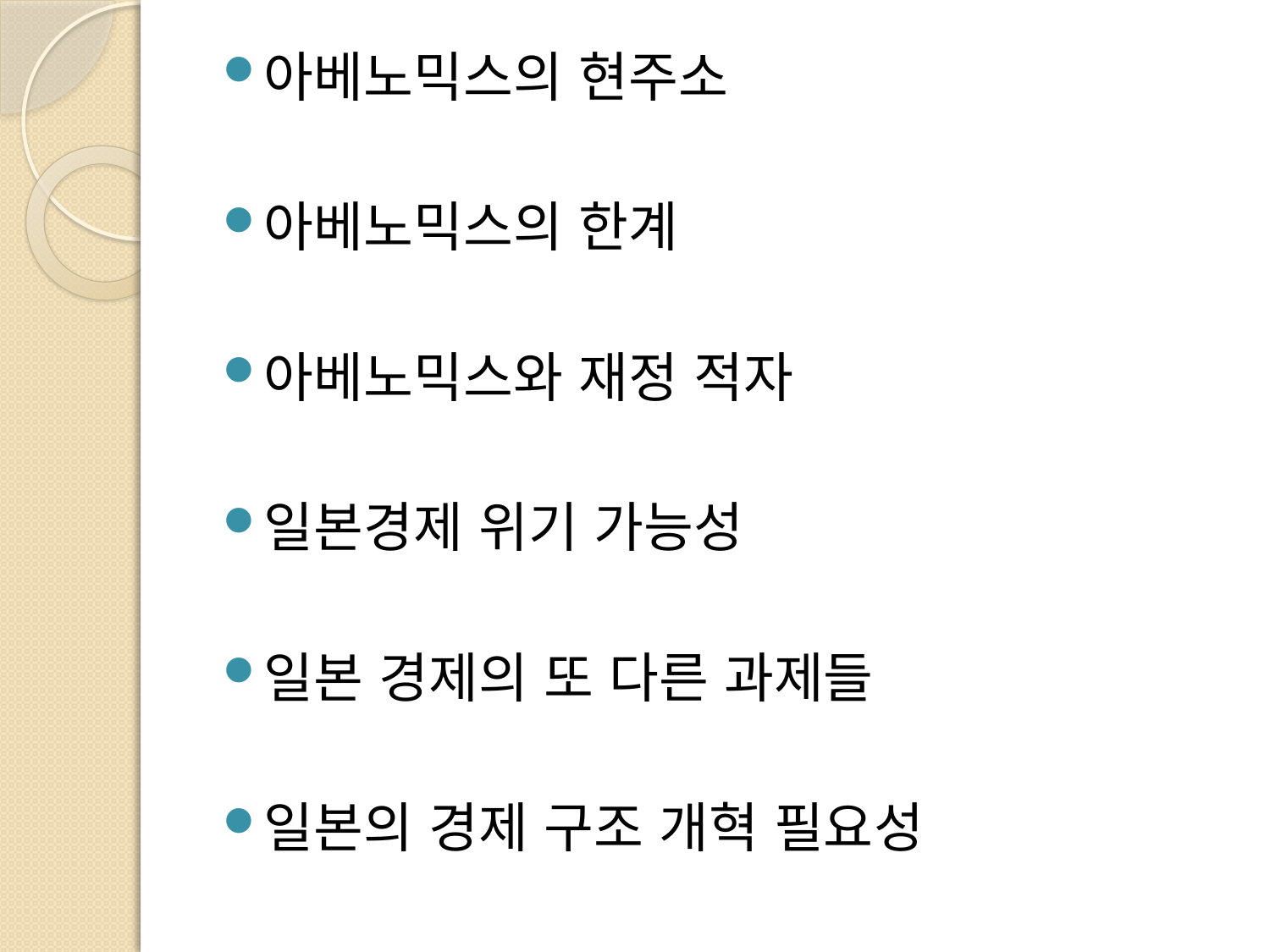

아베노믹스의 현주소

아베노믹스의 한계

아베노믹스와 재정 적자

일본경제 위기 가능성

일본 경제의 또 다른 과제들

일본의 경제 구조 개혁 필요성